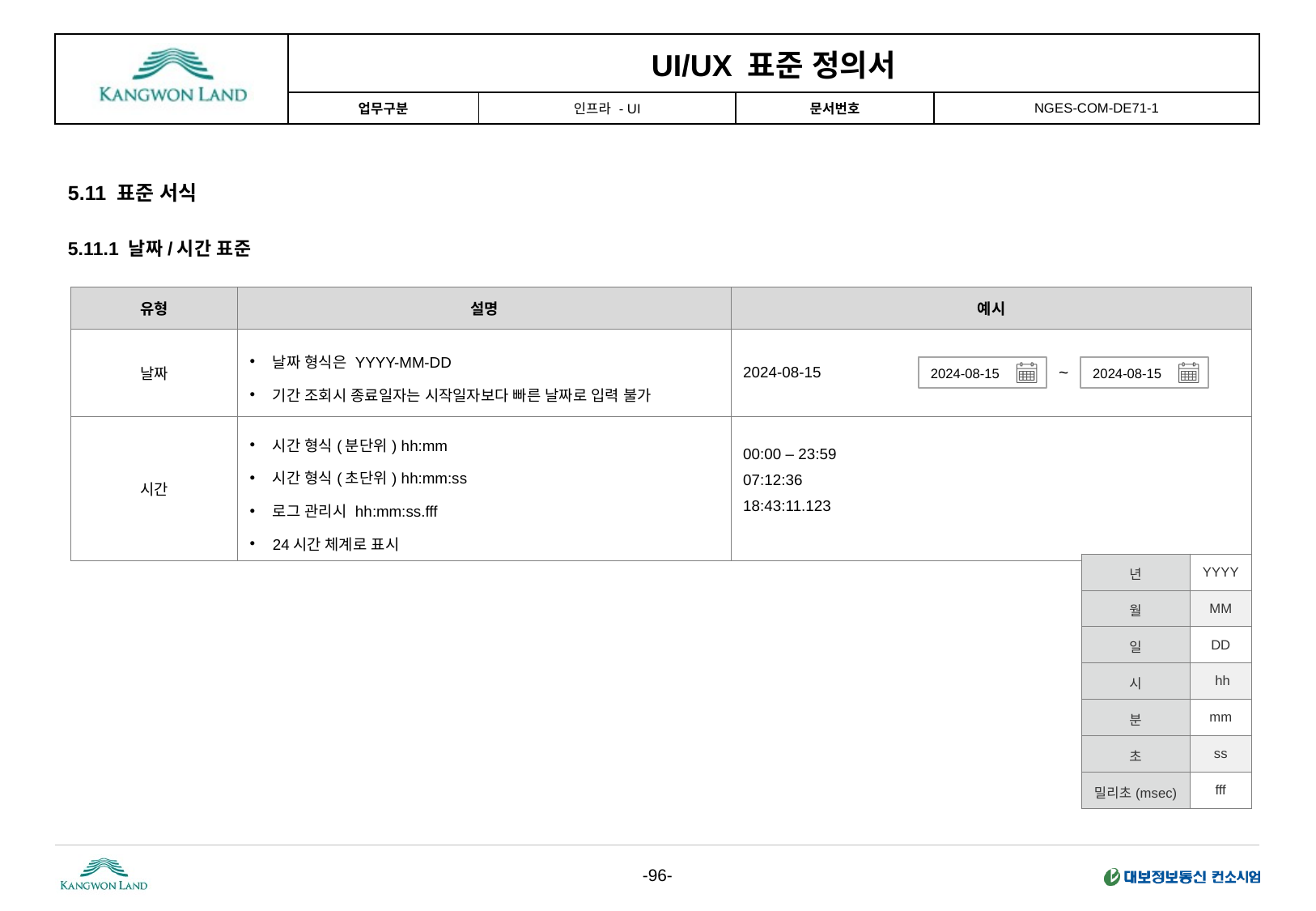

5.11 표준 서식
5.11.1 날짜/시간 표준
| 유형 | 설명 | 예시 |
| --- | --- | --- |
| 날짜 | 날짜 형식은 YYYY-MM-DD 기간 조회시 종료일자는 시작일자보다 빠른 날짜로 입력 불가 | 2024-08-15 |
| 시간 | 시간 형식(분단위) hh:mm 시간 형식(초단위) hh:mm:ss 로그 관리시 hh:mm:ss.fff 24시간 체계로 표시 | 00:00 – 23:59 07:12:36 18:43:11.123 |
~
2024-08-15
2024-08-15

| 년 | YYYY |
| --- | --- |
| 월 | MM |
| 일 | DD |
| 시 | hh |
| 분 | mm |
| 초 | ss |
| 밀리초(msec) | fff |